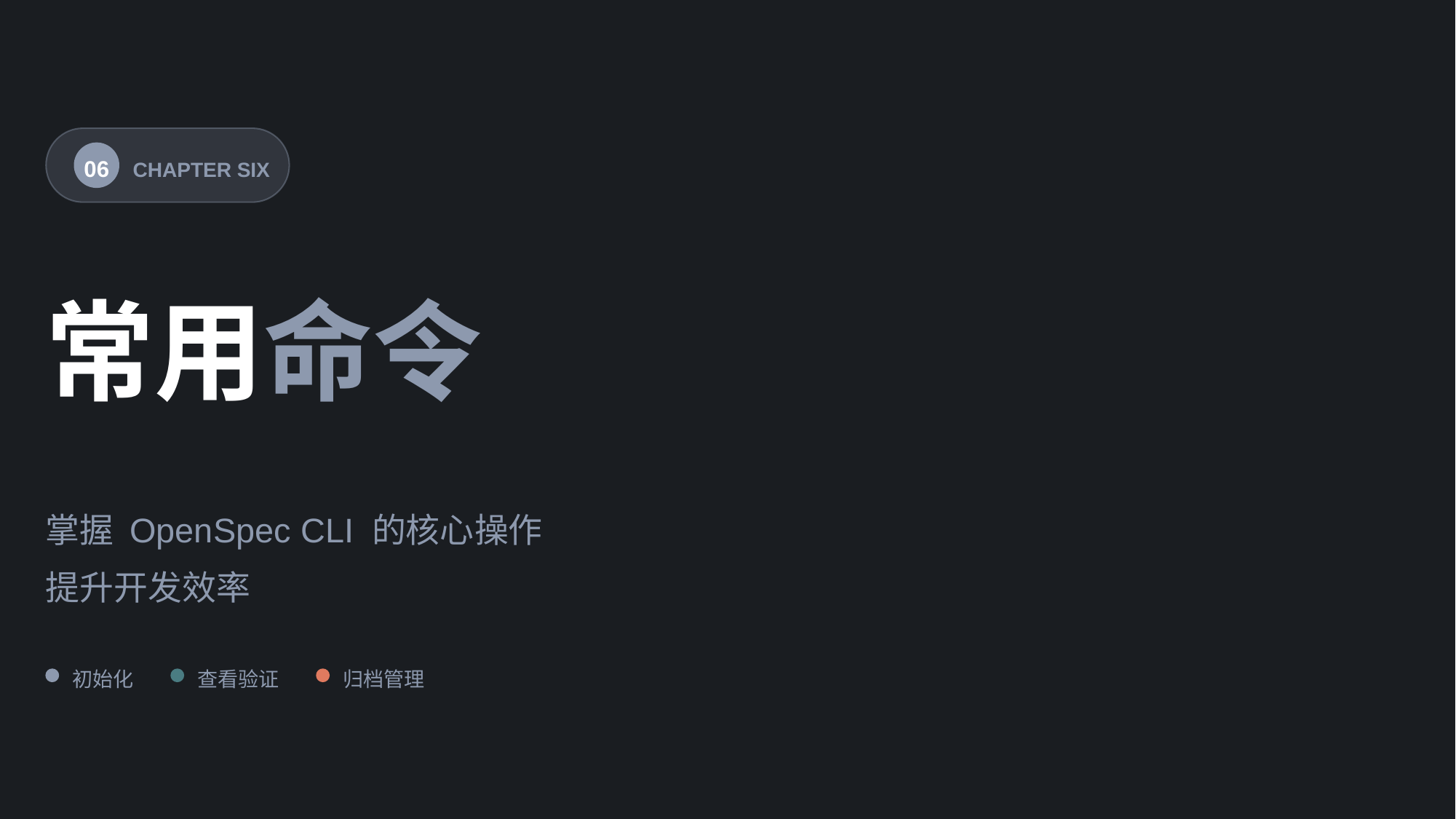

06

CHAPTER SIX
常用命令
掌握 OpenSpec CLI 的核心操作
提升开发效率
初始化
查看验证
归档管理